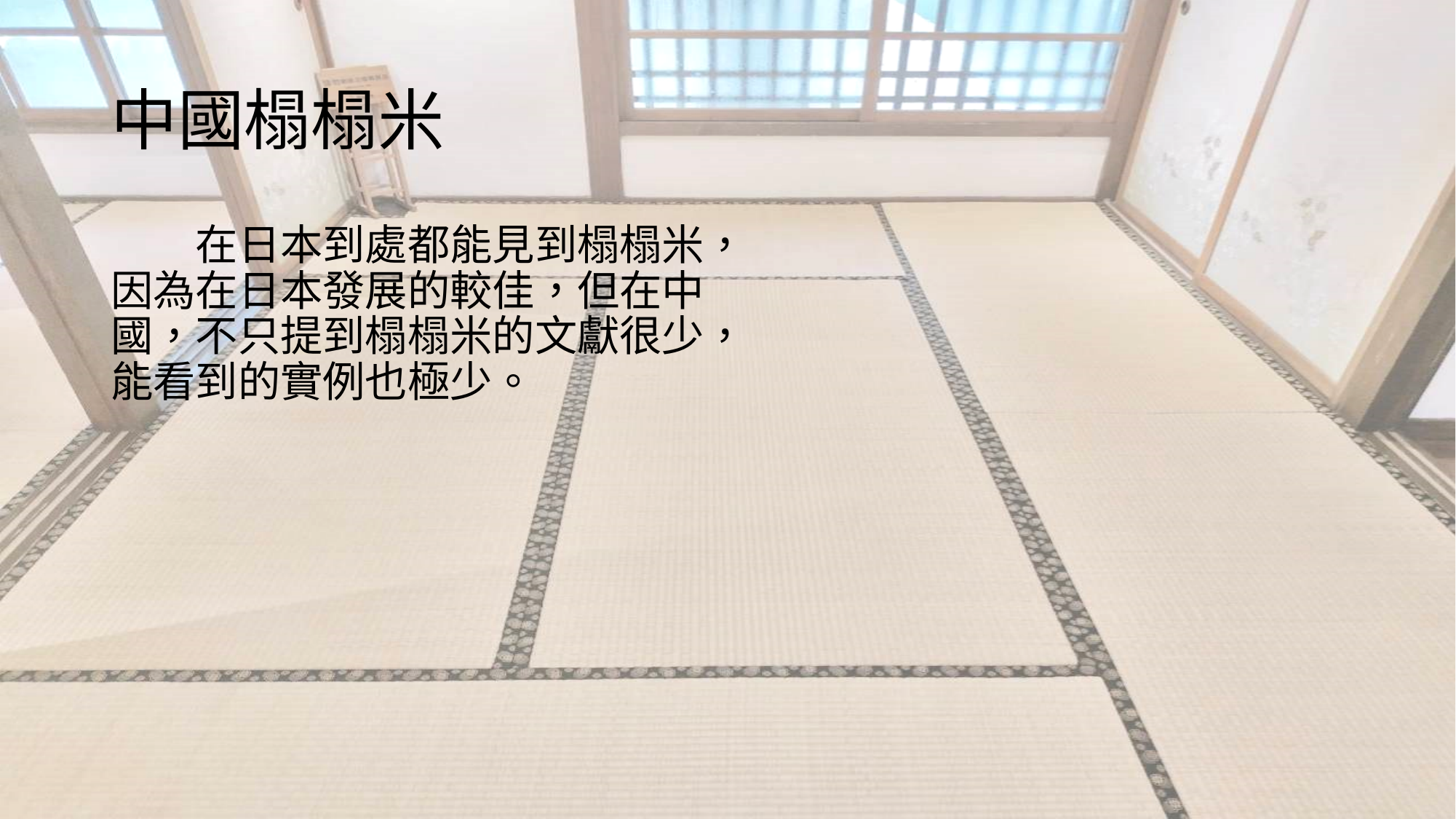

# 中國榻榻米
　　在日本到處都能見到榻榻米，因為在日本發展的較佳，但在中國，不只提到榻榻米的文獻很少，能看到的實例也極少。